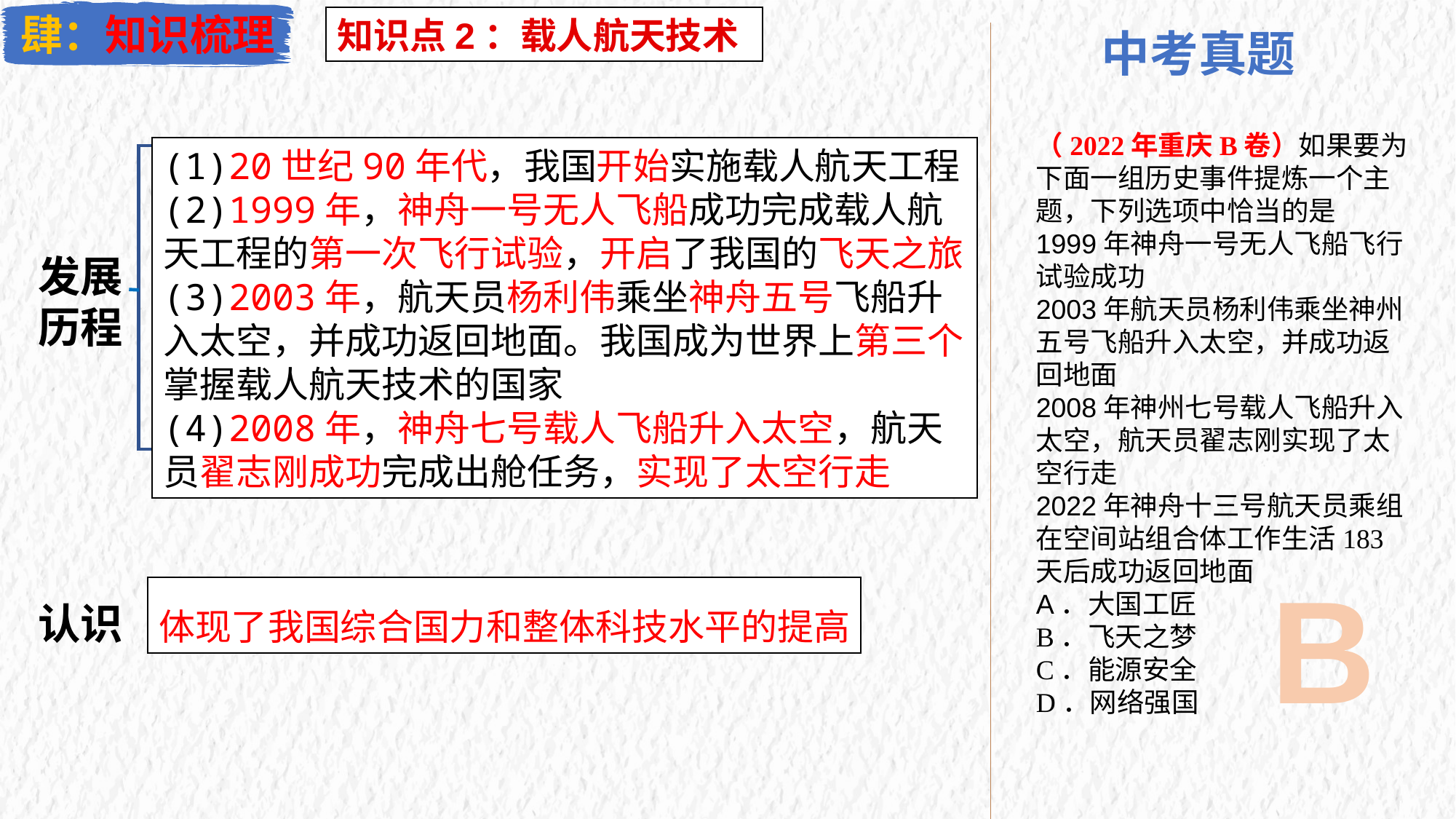

肆：知识梳理
知识点2：载人航天技术
中考真题
（2022年重庆B卷）如果要为下面一组历史事件提炼一个主题，下列选项中恰当的是1999年神舟一号无人飞船飞行试验成功2003年航天员杨利伟乘坐神州五号飞船升入太空，并成功返回地面2008年神州七号载人飞船升入太空，航天员翟志刚实现了太空行走2022年神舟十三号航天员乘组在空间站组合体工作生活183天后成功返回地面A．大国工匠
B．飞天之梦
C．能源安全
D．网络强国
(1)20世纪90年代，我国开始实施载人航天工程
(2)1999年，神舟一号无人飞船成功完成载人航天工程的第一次飞行试验，开启了我国的飞天之旅
(3)2003年，航天员杨利伟乘坐神舟五号飞船升入太空，并成功返回地面。我国成为世界上第三个掌握载人航天技术的国家
(4)2008年，神舟七号载人飞船升入太空，航天员翟志刚成功完成出舱任务，实现了太空行走

发展历程
B
体现了我国综合国力和整体科技水平的提高
认识